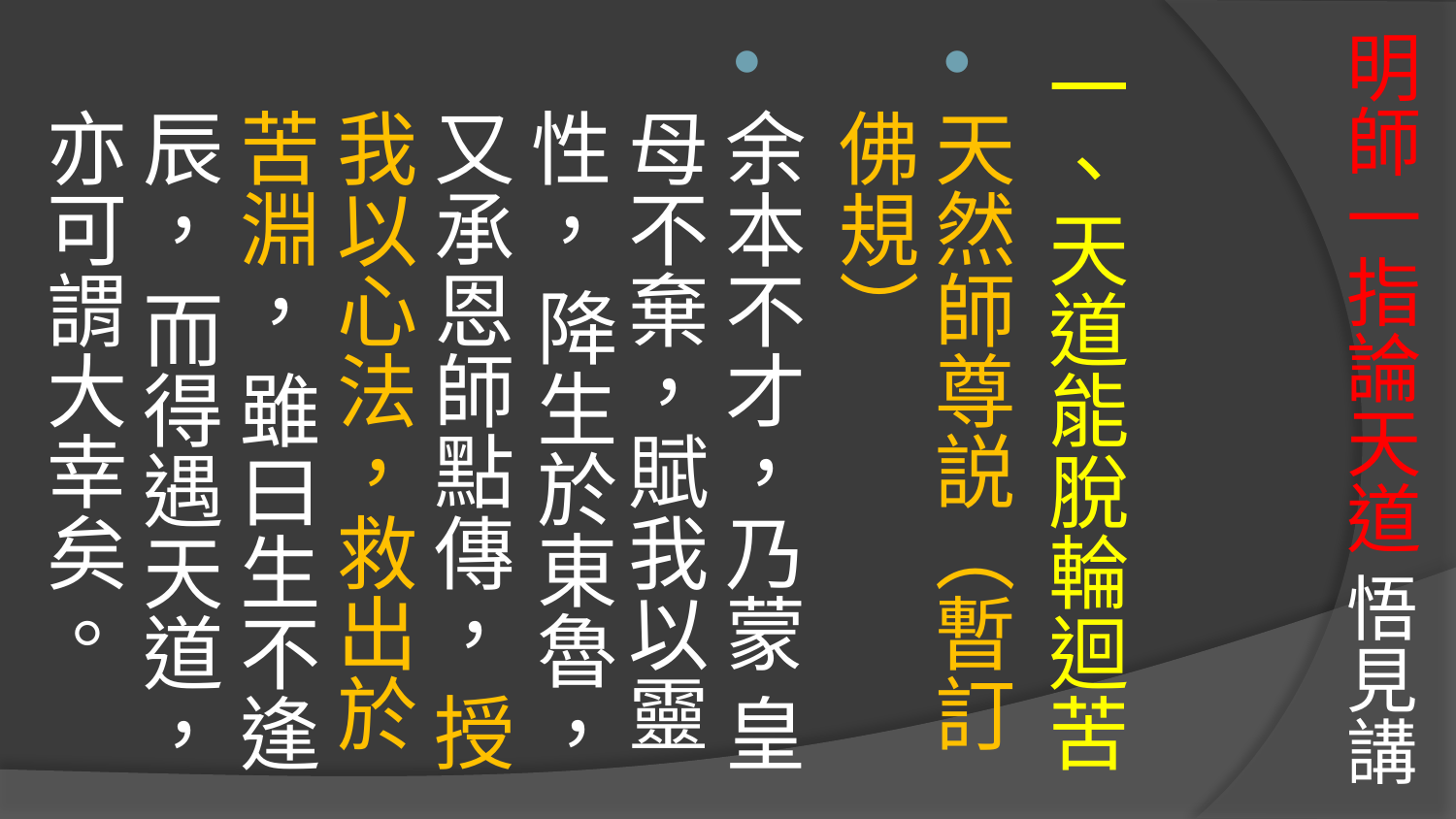

# 明師一指論天道 悟見講
一、天道能脫輪迴苦
天然師尊説（暫訂佛規）
余本不才，乃蒙 皇母不棄，賦我以靈性， 降生於東魯，又承恩師點傳， 授我以心法，救出於苦淵， 雖曰生不逢辰， 而得遇天道，亦可謂大幸矣。